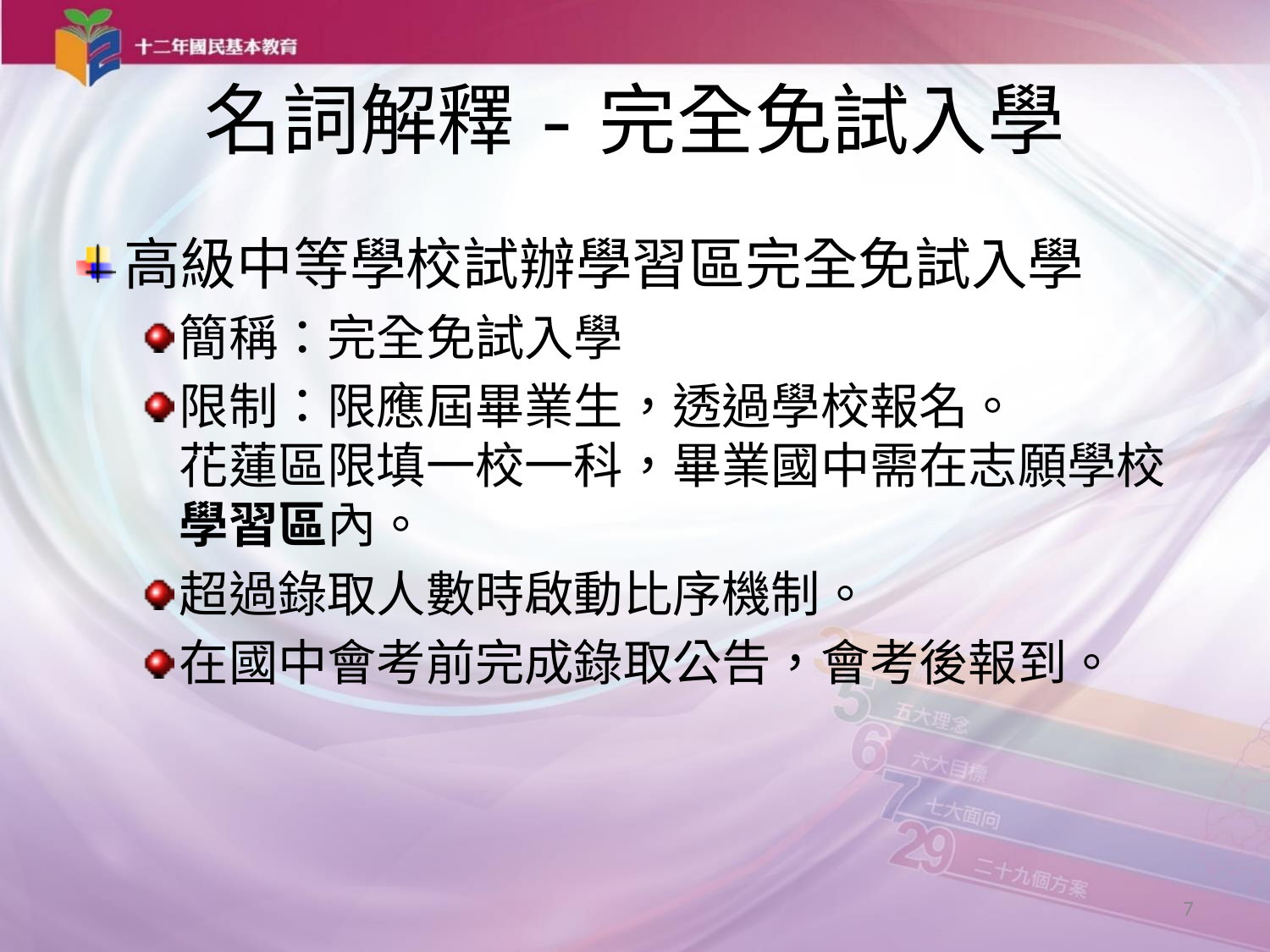

# 名詞解釋-完全免試入學
高級中等學校試辦學習區完全免試入學
簡稱：完全免試入學
限制：限應屆畢業生，透過學校報名。
花蓮區限填一校一科，畢業國中需在志願學校學習區內。
超過錄取人數時啟動比序機制。
在國中會考前完成錄取公告，會考後報到。
7